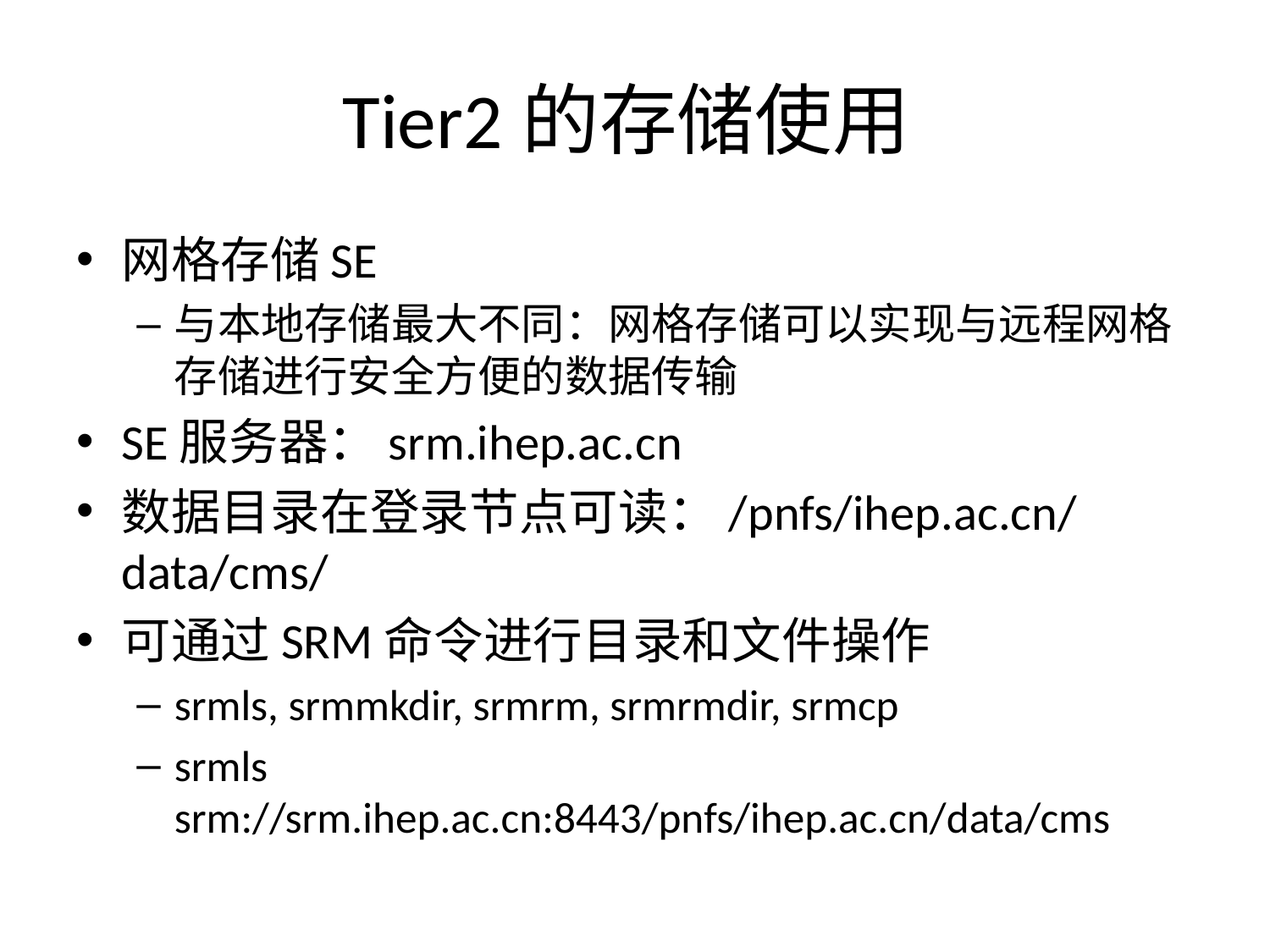

# Tier2的存储使用
网格存储SE
与本地存储最大不同：网格存储可以实现与远程网格存储进行安全方便的数据传输
SE服务器：srm.ihep.ac.cn
数据目录在登录节点可读：/pnfs/ihep.ac.cn/data/cms/
可通过SRM命令进行目录和文件操作
srmls, srmmkdir, srmrm, srmrmdir, srmcp
srmls srm://srm.ihep.ac.cn:8443/pnfs/ihep.ac.cn/data/cms